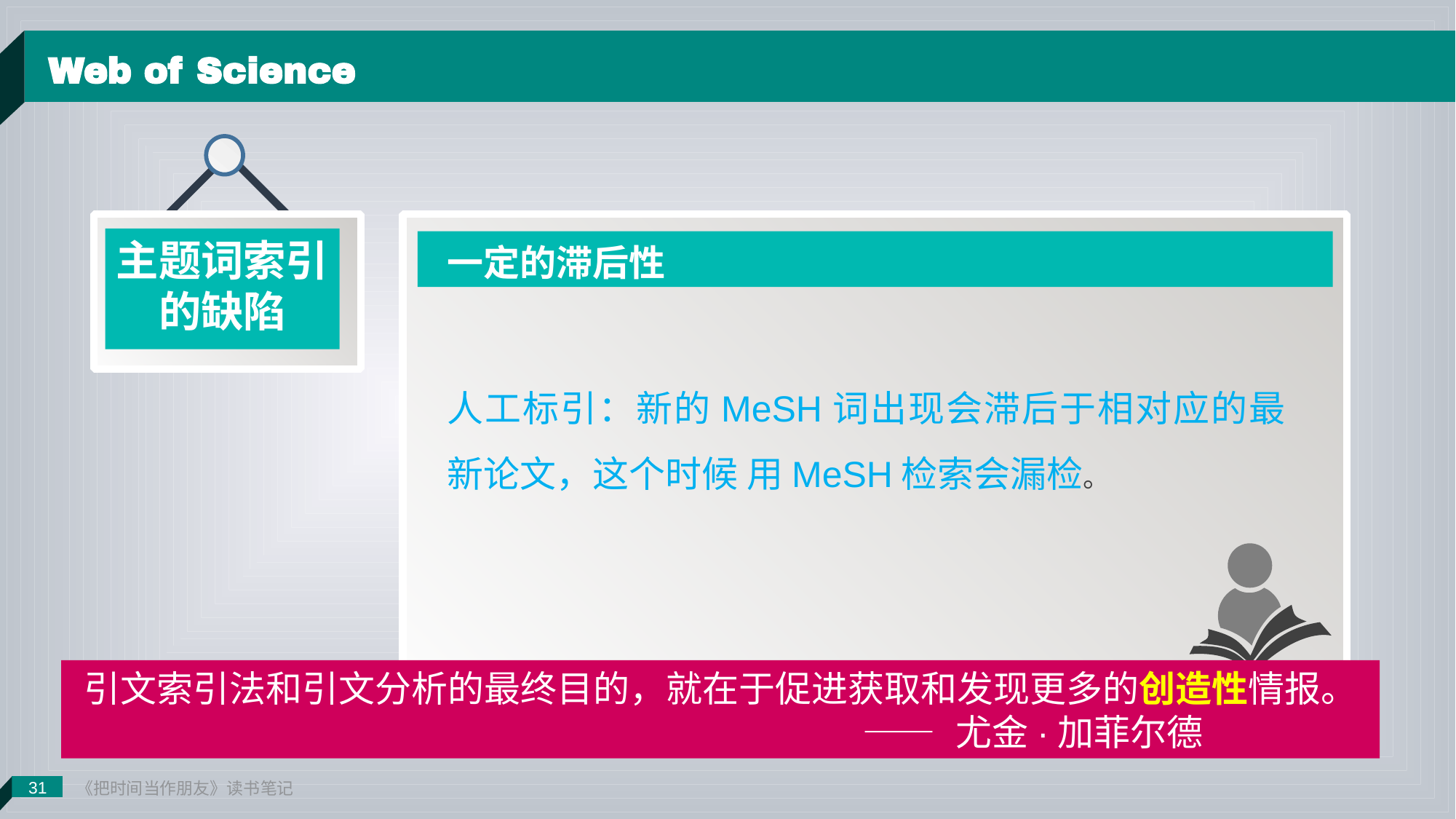

31
《把时间当作朋友》读书笔记

Web of Science

一定的滞后性
人工标引：新的MeSH词出现会滞后于相对应的最新论文，这个时候 用MeSH检索会漏检。

主题词索引的缺陷

引文索引法和引文分析的最终目的，就在于促进获取和发现更多的创造性情报。
                                                                                                 —— 尤金·加菲尔德